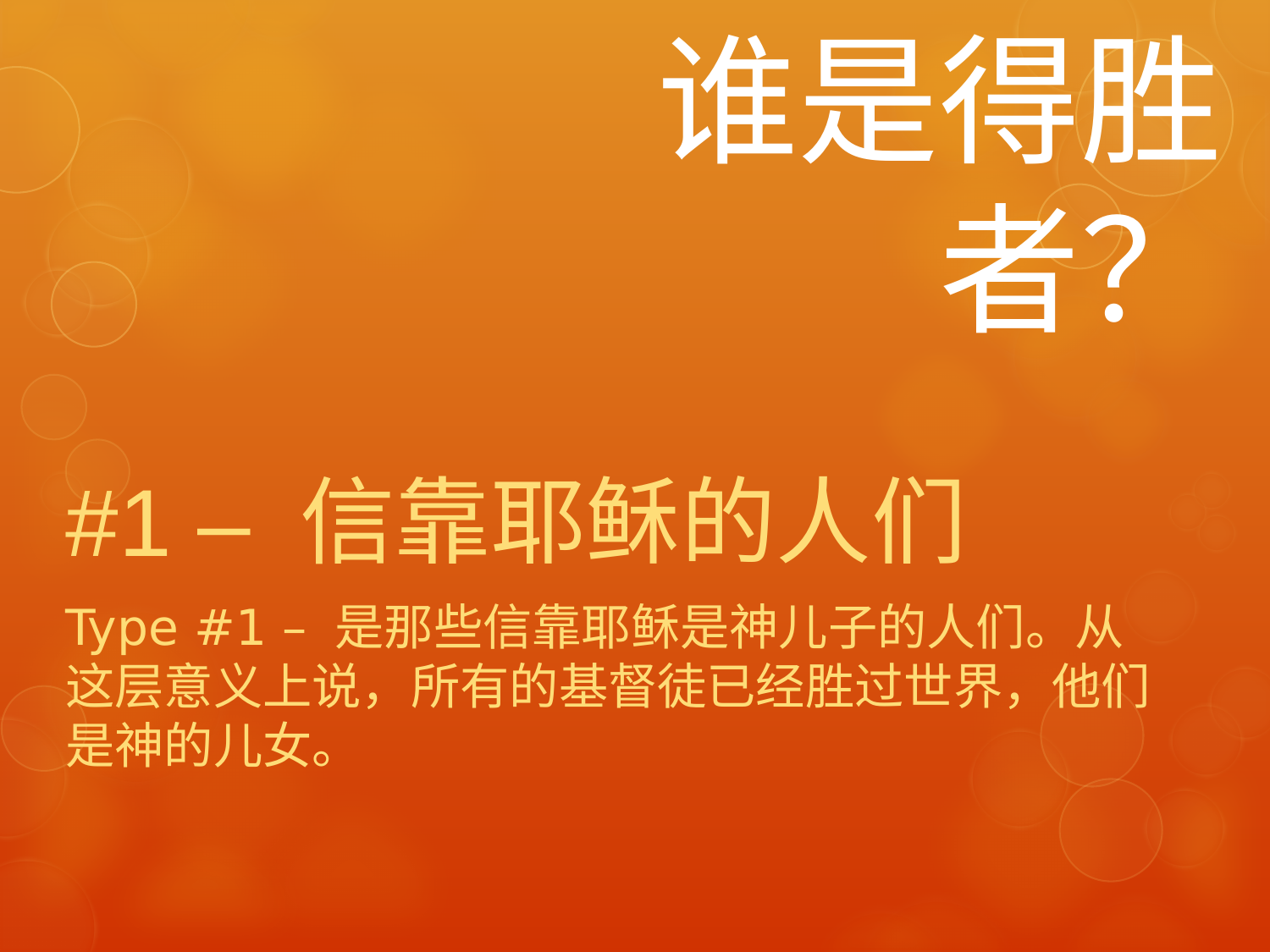

# 谁是得胜者？
#1 – 信靠耶稣的人们
Type #1 – 是那些信靠耶稣是神儿子的人们。从这层意义上说，所有的基督徒已经胜过世界，他们是神的儿女。